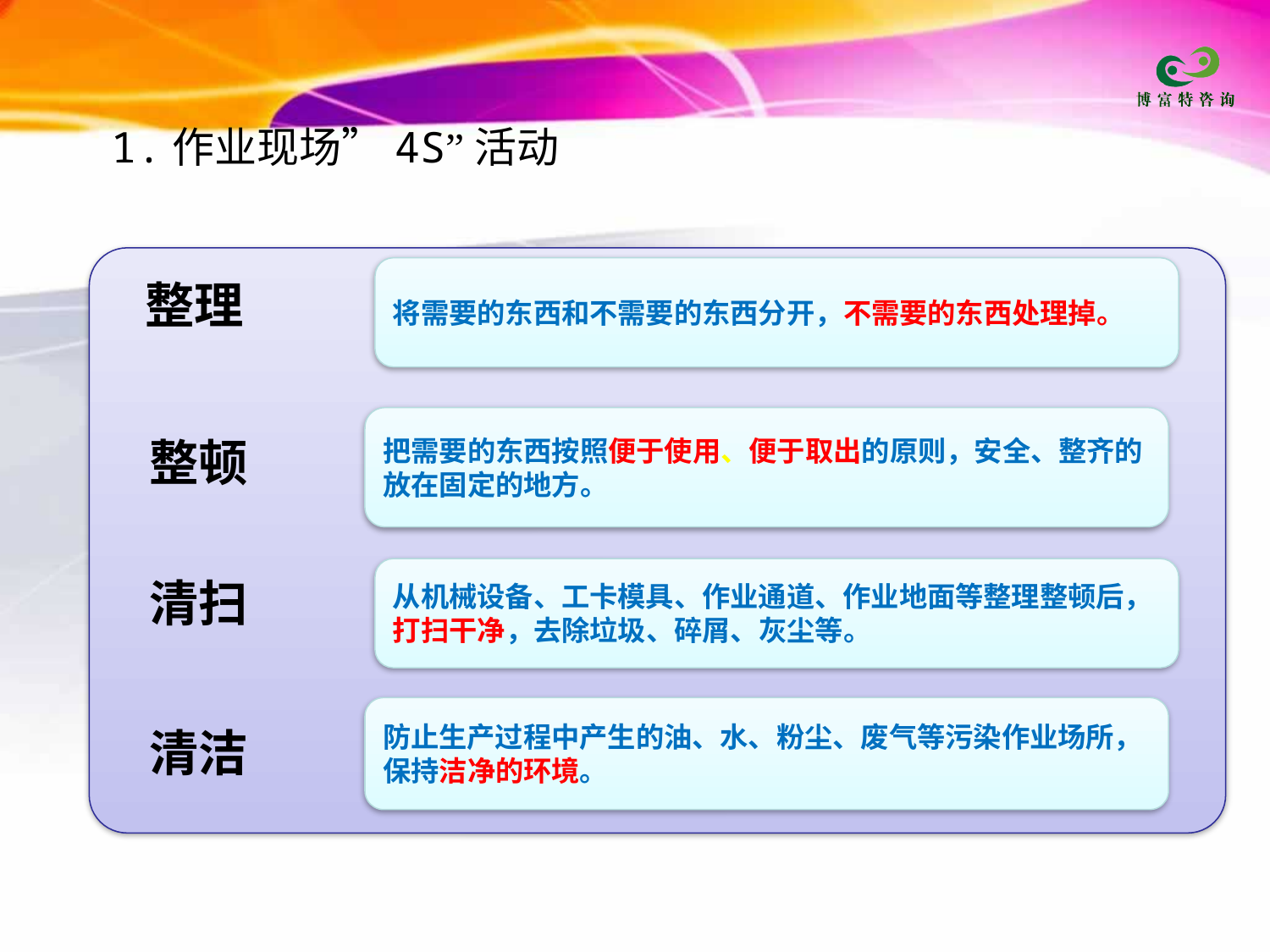

1.作业现场”4S”活动

将需要的东西和不需要的东西分开，不需要的东西处理掉。
整理
把需要的东西按照便于使用、便于取出的原则，安全、整齐的放在固定的地方。
整顿
从机械设备、工卡模具、作业通道、作业地面等整理整顿后，打扫干净，去除垃圾、碎屑、灰尘等。
清扫
防止生产过程中产生的油、水、粉尘、废气等污染作业场所，保持洁净的环境。
清洁